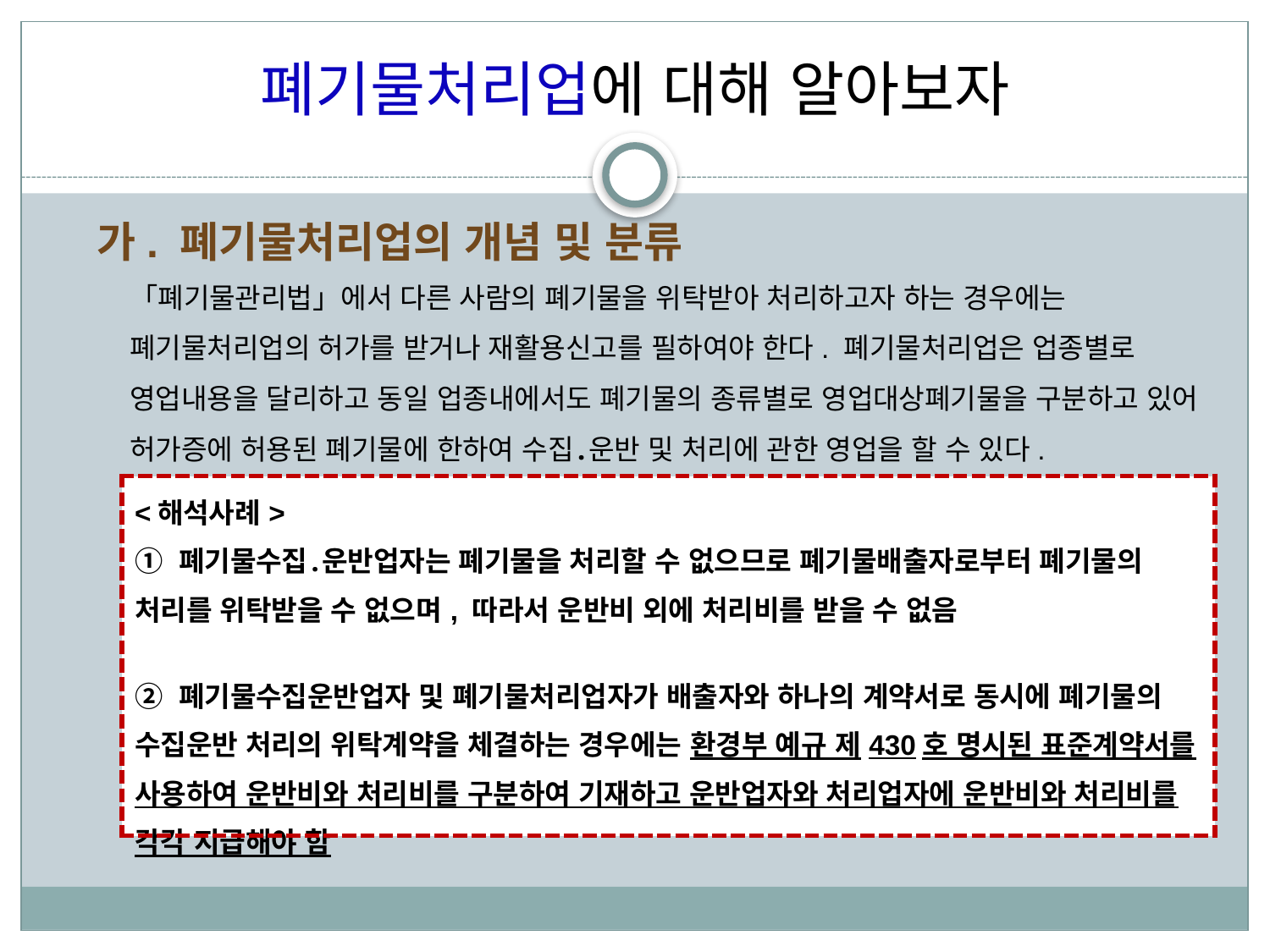

폐기물처리업에 대해 알아보자
가. 폐기물처리업의 개념 및 분류
「폐기물관리법」에서 다른 사람의 폐기물을 위탁받아 처리하고자 하는 경우에는 폐기물처리업의 허가를 받거나 재활용신고를 필하여야 한다. 폐기물처리업은 업종별로 영업내용을 달리하고 동일 업종내에서도 폐기물의 종류별로 영업대상폐기물을 구분하고 있어 허가증에 허용된 폐기물에 한하여 수집․운반 및 처리에 관한 영업을 할 수 있다.
| <해석사례> ① 폐기물수집․운반업자는 폐기물을 처리할 수 없으므로 폐기물배출자로부터 폐기물의 처리를 위탁받을 수 없으며, 따라서 운반비 외에 처리비를 받을 수 없음 ② 폐기물수집운반업자 및 폐기물처리업자가 배출자와 하나의 계약서로 동시에 폐기물의 수집운반 처리의 위탁계약을 체결하는 경우에는 환경부 예규 제430호 명시된 표준계약서를 사용하여 운반비와 처리비를 구분하여 기재하고 운반업자와 처리업자에 운반비와 처리비를 각각 지급해야 함 |
| --- |